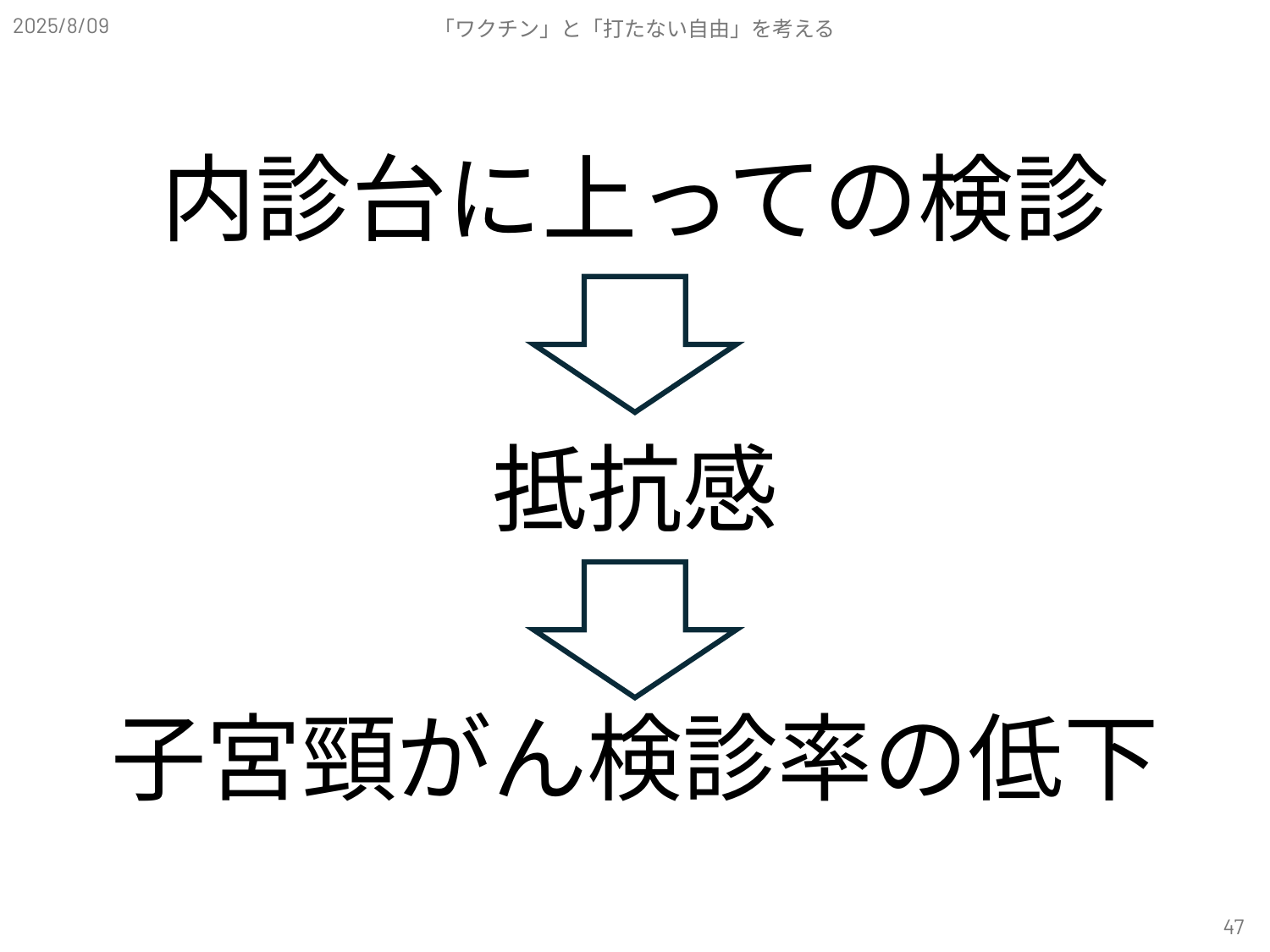

2025/8/09
「ワクチン」と「打たない自由」を考える
内診台に上っての検診

抵抗感

子宮頸がん検診率の低下
47